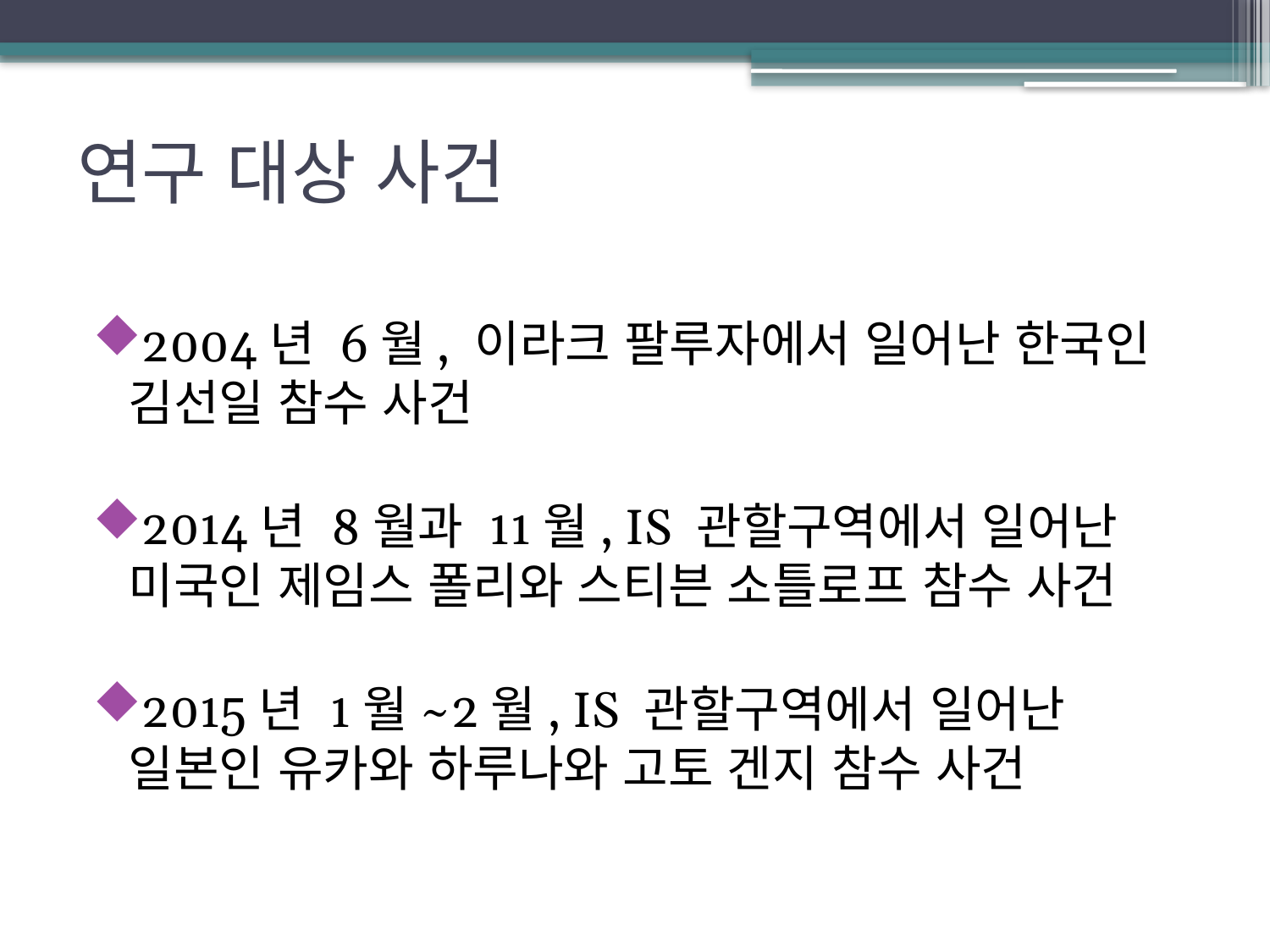

# 연구 대상 사건
2004년 6월, 이라크 팔루자에서 일어난 한국인 김선일 참수 사건
2014년 8월과 11월, IS 관할구역에서 일어난 미국인 제임스 폴리와 스티븐 소틀로프 참수 사건
2015년 1월~2월, IS 관할구역에서 일어난 일본인 유카와 하루나와 고토 겐지 참수 사건